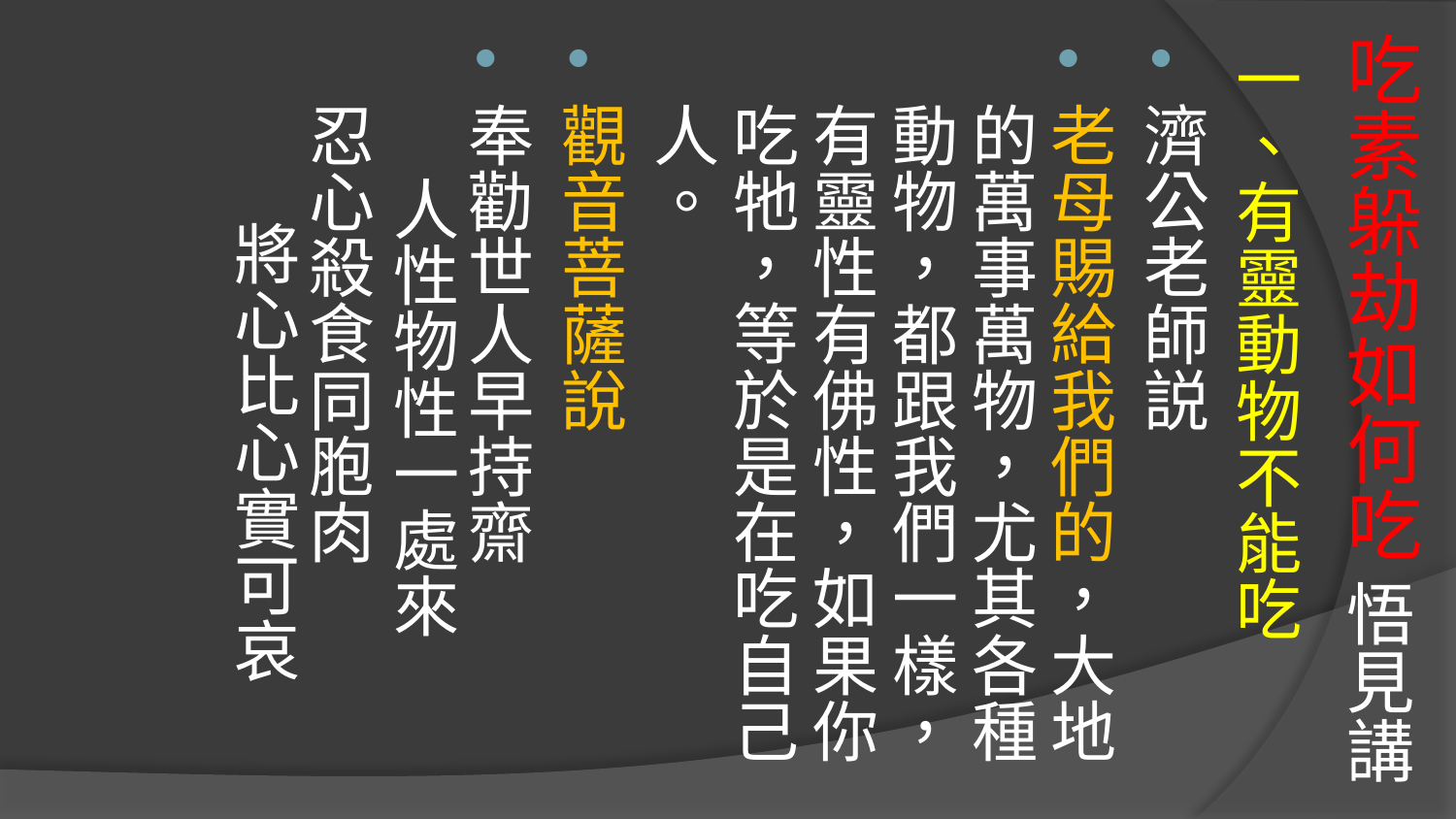

# 吃素躲劫如何吃 悟見講
一、有靈動物不能吃
濟公老師説
老母賜給我們的，大地的萬事萬物，尤其各種動物，都跟我們一樣，有靈性有佛性，如果你吃牠，等於是在吃自己人。
觀音菩薩說
奉勸世人早持齋                    人性物性一處來
忍心殺食同胞肉                       將心比心實可哀